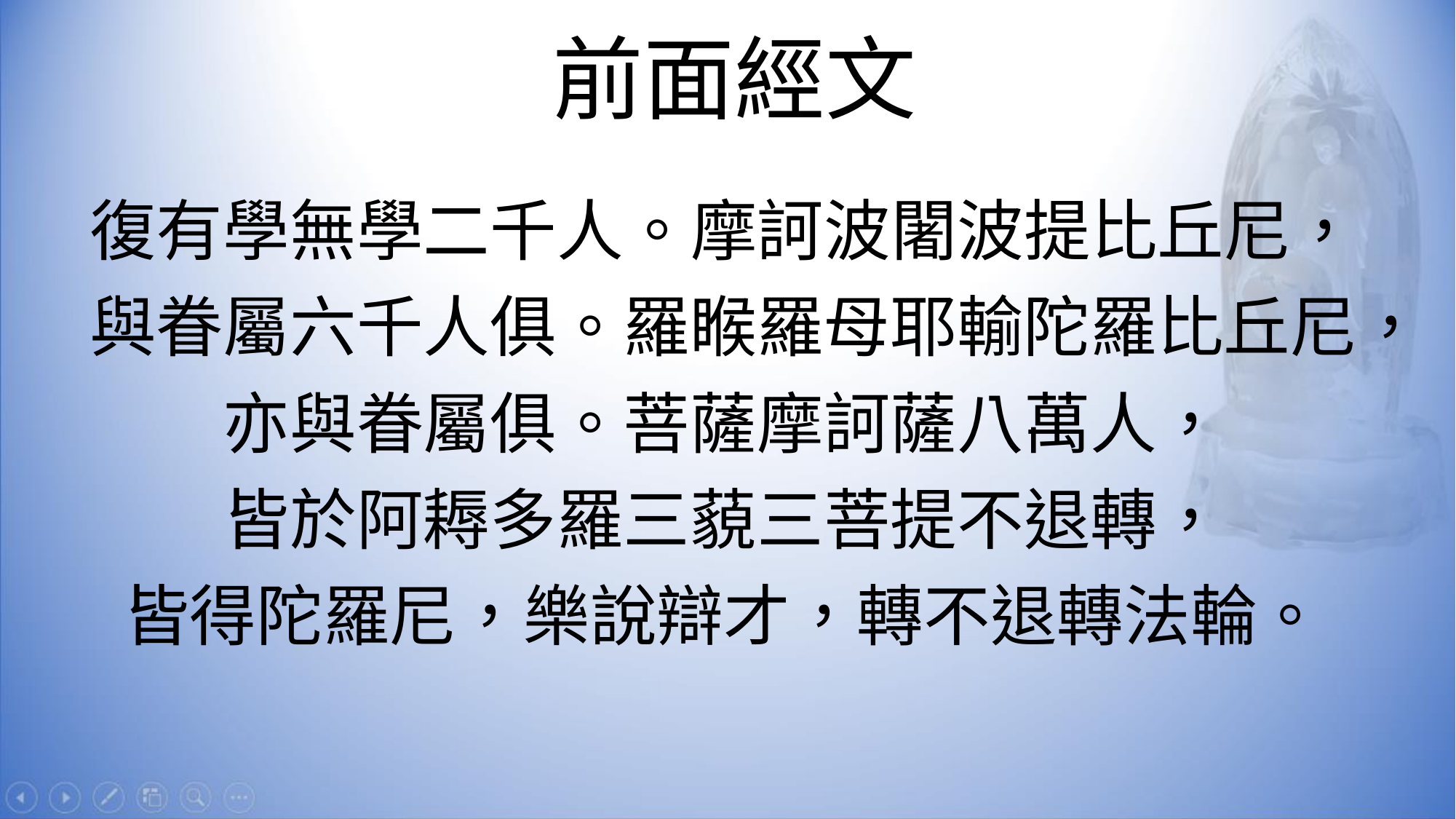

# 前面經文
復有學無學二千人。摩訶波闍波提比丘尼，
與眷屬六千人俱。羅睺羅母耶輸陀羅比丘尼，
亦與眷屬俱。菩薩摩訶薩八萬人，
皆於阿耨多羅三藐三菩提不退轉，
皆得陀羅尼，樂說辯才，轉不退轉法輪。